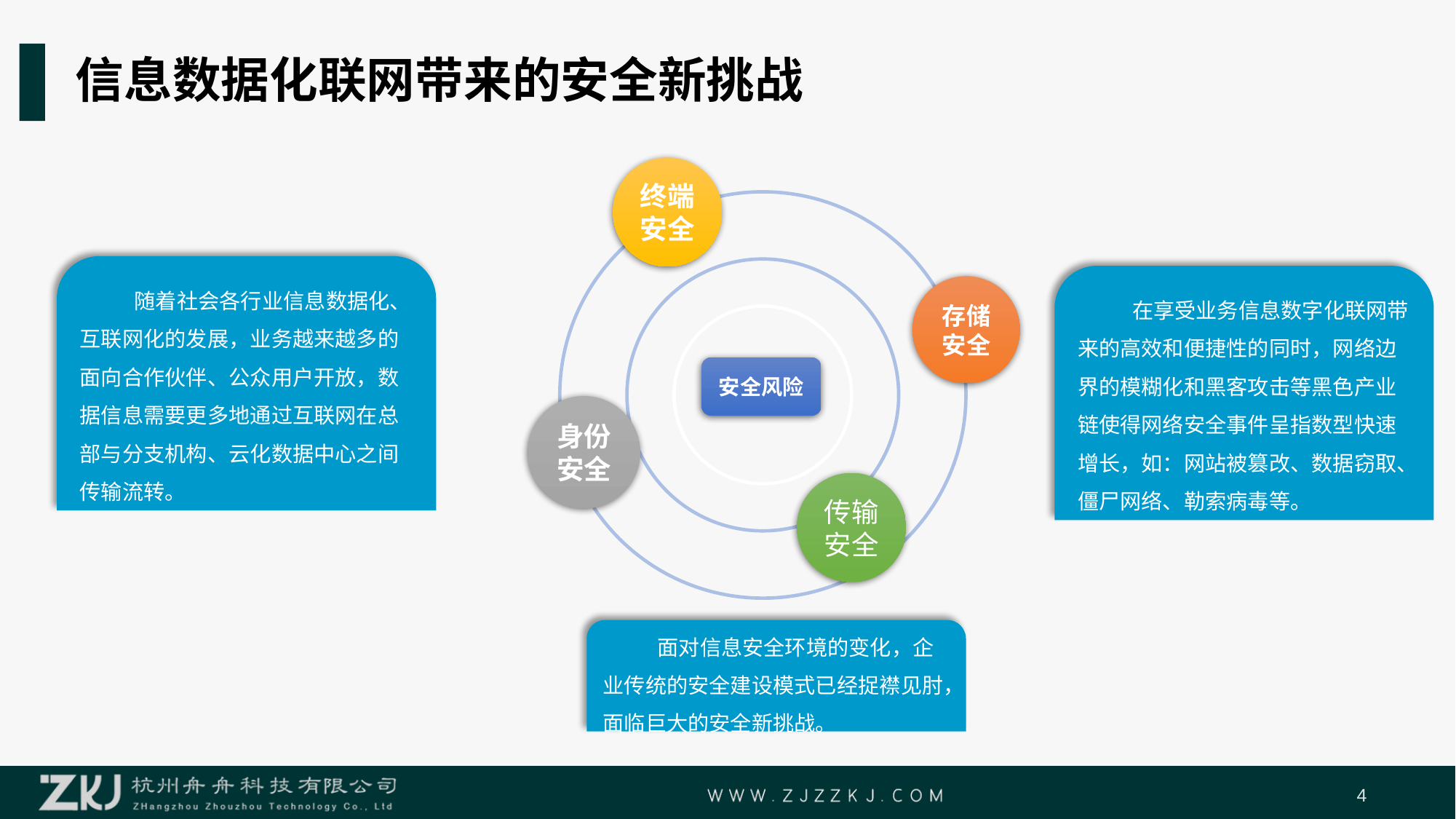

# 信息数据化联网带来的安全新挑战
终端安全

随着社会各行业信息数据化、互联网化的发展，业务越来越多的面向合作伙伴、公众用户开放，数据信息需要更多地通过互联网在总部与分支机构、云化数据中心之间传输流转。

在享受业务信息数字化联网带来的高效和便捷性的同时，网络边界的模糊化和黑客攻击等黑色产业链使得网络安全事件呈指数型快速增长，如：网站被篡改、数据窃取、僵尸网络、勒索病毒等。
存储安全

安全风险
身份安全
传输安全
面对信息安全环境的变化，企业传统的安全建设模式已经捉襟见肘，面临巨大的安全新挑战。